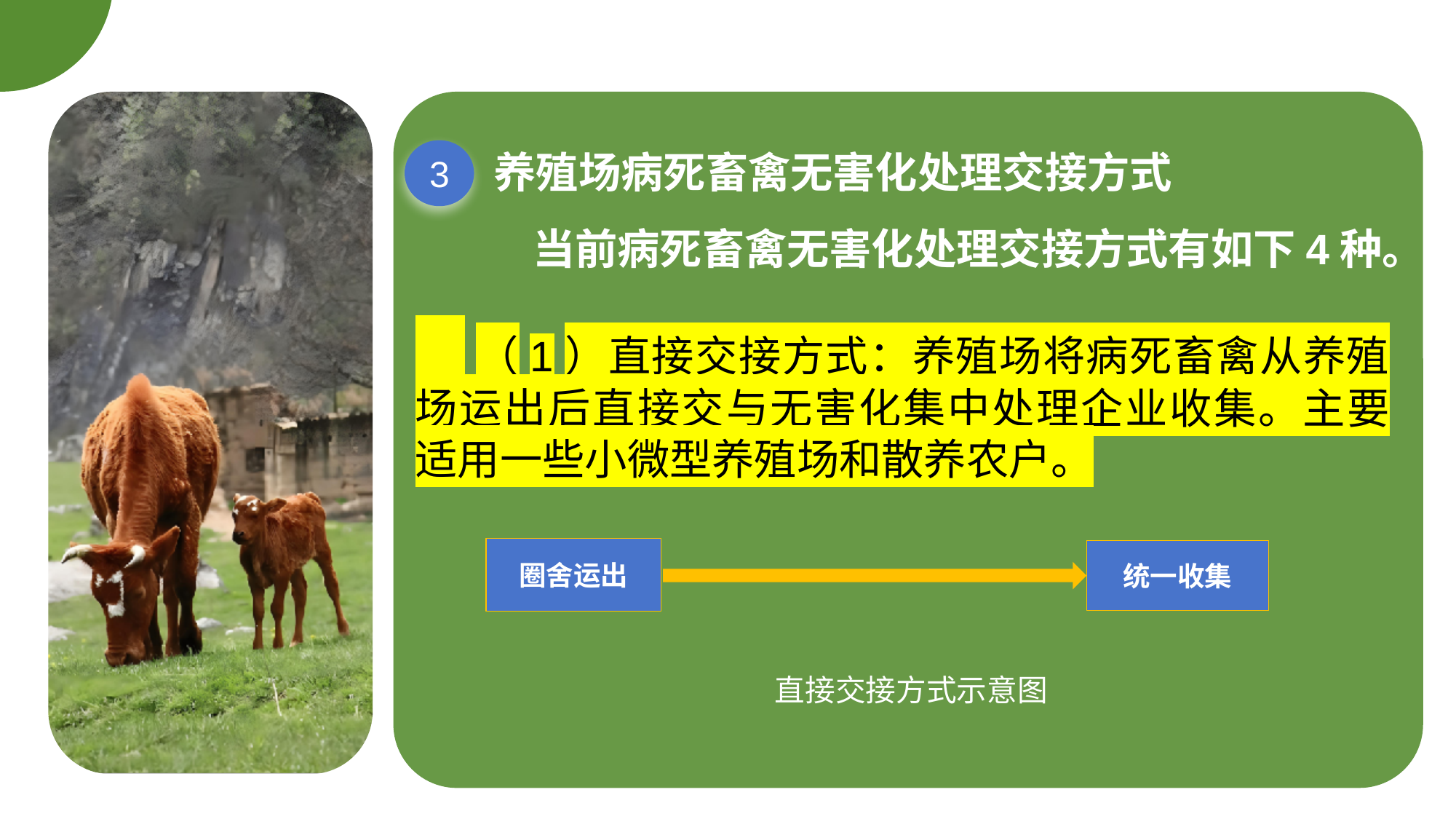

养殖场病死畜禽无害化处理交接方式
      当前病死畜禽无害化处理交接方式有如下4种。

3
    （1）直接交接方式：养殖场将病死畜禽从养殖场运出后直接交与无害化集中处理企业收集。主要适用一些小微型养殖场和散养农户。

圈舍运出
统一收集
圈舍运出
圈舍运出

直接交接方式示意图